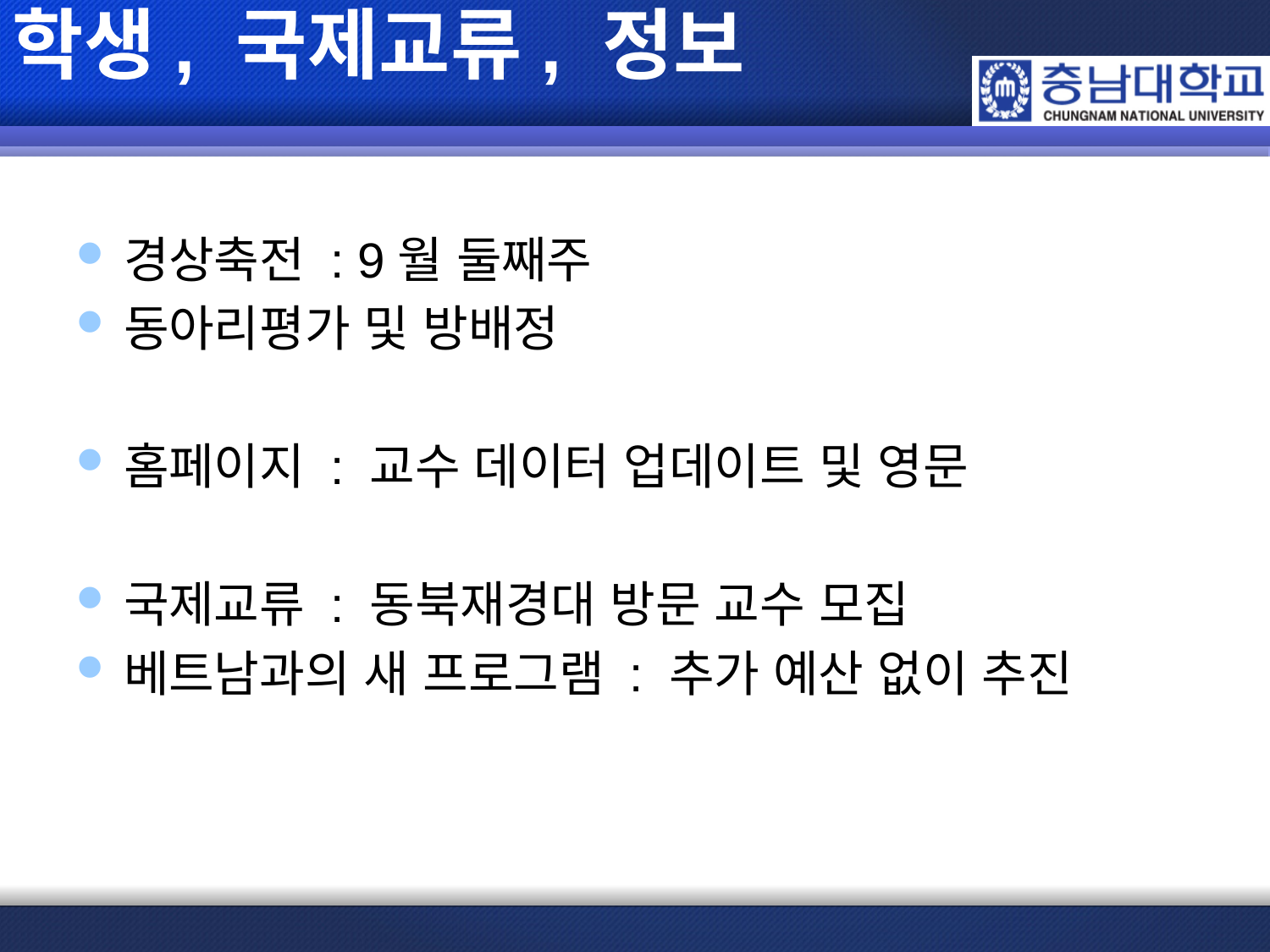

# 학생, 국제교류, 정보
경상축전 : 9월 둘째주
동아리평가 및 방배정

홈페이지 : 교수 데이터 업데이트 및 영문

국제교류 : 동북재경대 방문 교수 모집
베트남과의 새 프로그램 : 추가 예산 없이 추진